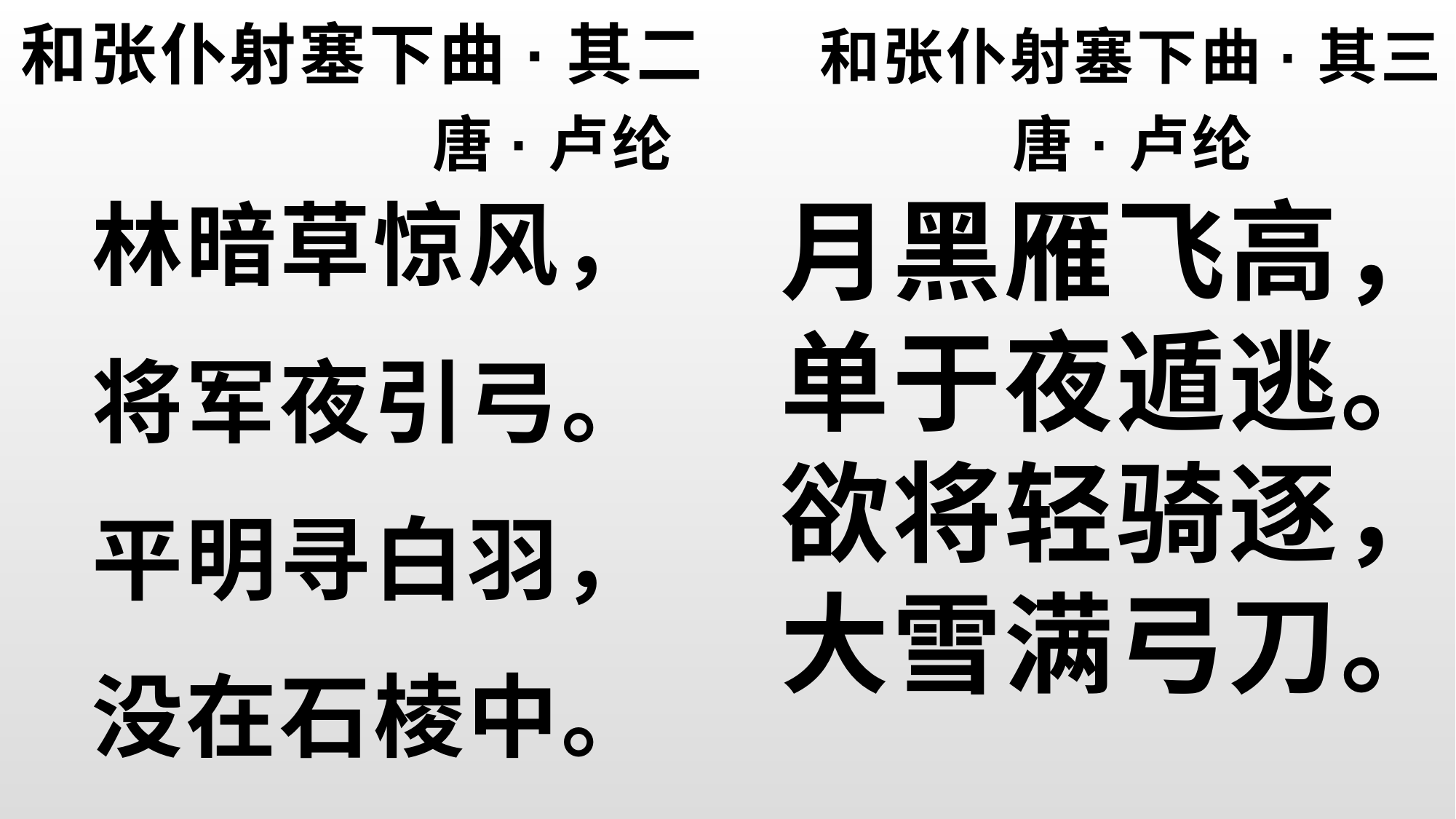

# 和张仆射塞下曲·其二      和张仆射塞下曲·其三 唐·卢纶                    唐·卢纶
林暗草惊风，
将军夜引弓。
平明寻白羽，
没在石棱中。
月黑雁飞高，
单于夜遁逃。
欲将轻骑逐，
大雪满弓刀。